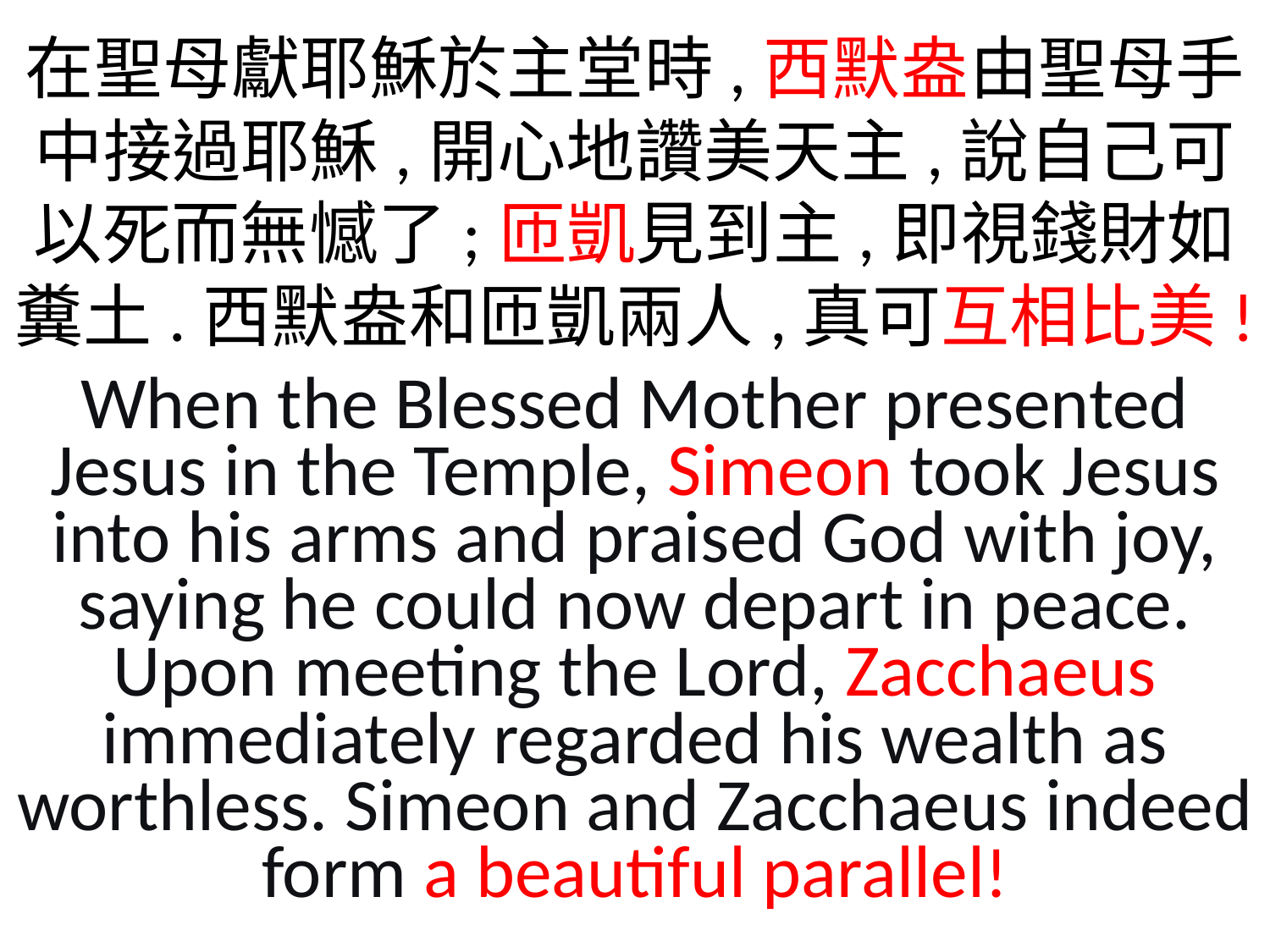

在聖母獻耶穌於主堂時,西默盎由聖母手中接過耶穌,開心地讚美天主,說自己可以死而無憾了;匝凱見到主,即視錢財如糞土.西默盎和匝凱兩人,真可互相比美!
When the Blessed Mother presented Jesus in the Temple, Simeon took Jesus into his arms and praised God with joy, saying he could now depart in peace. Upon meeting the Lord, Zacchaeus immediately regarded his wealth as worthless. Simeon and Zacchaeus indeed form a beautiful parallel!